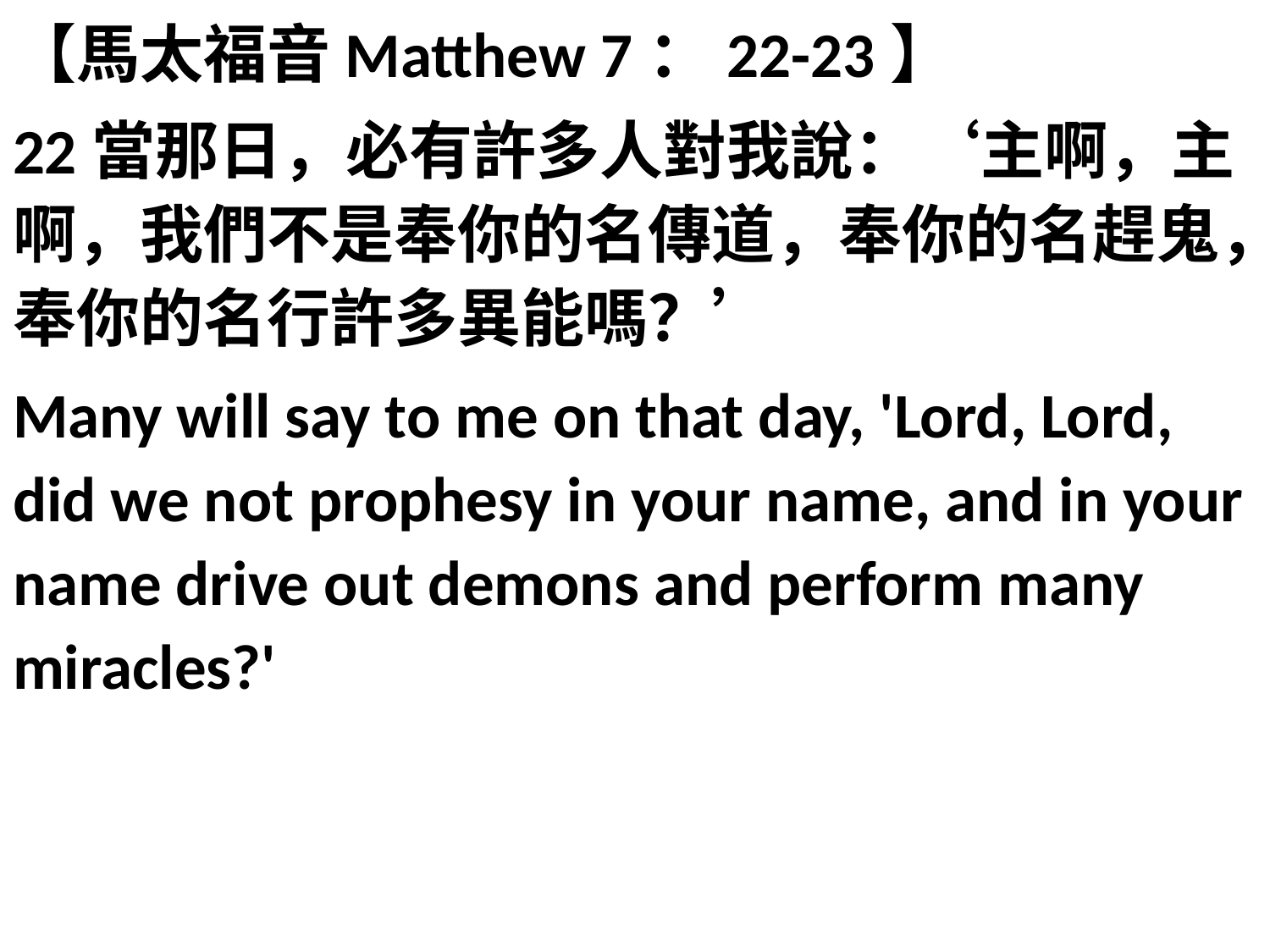

【馬太福音Matthew 7：22-23】
22當那日，必有許多人對我說：‘主啊，主啊，我們不是奉你的名傳道，奉你的名趕鬼，奉你的名行許多異能嗎？’
Many will say to me on that day, 'Lord, Lord, did we not prophesy in your name, and in your name drive out demons and perform many miracles?'